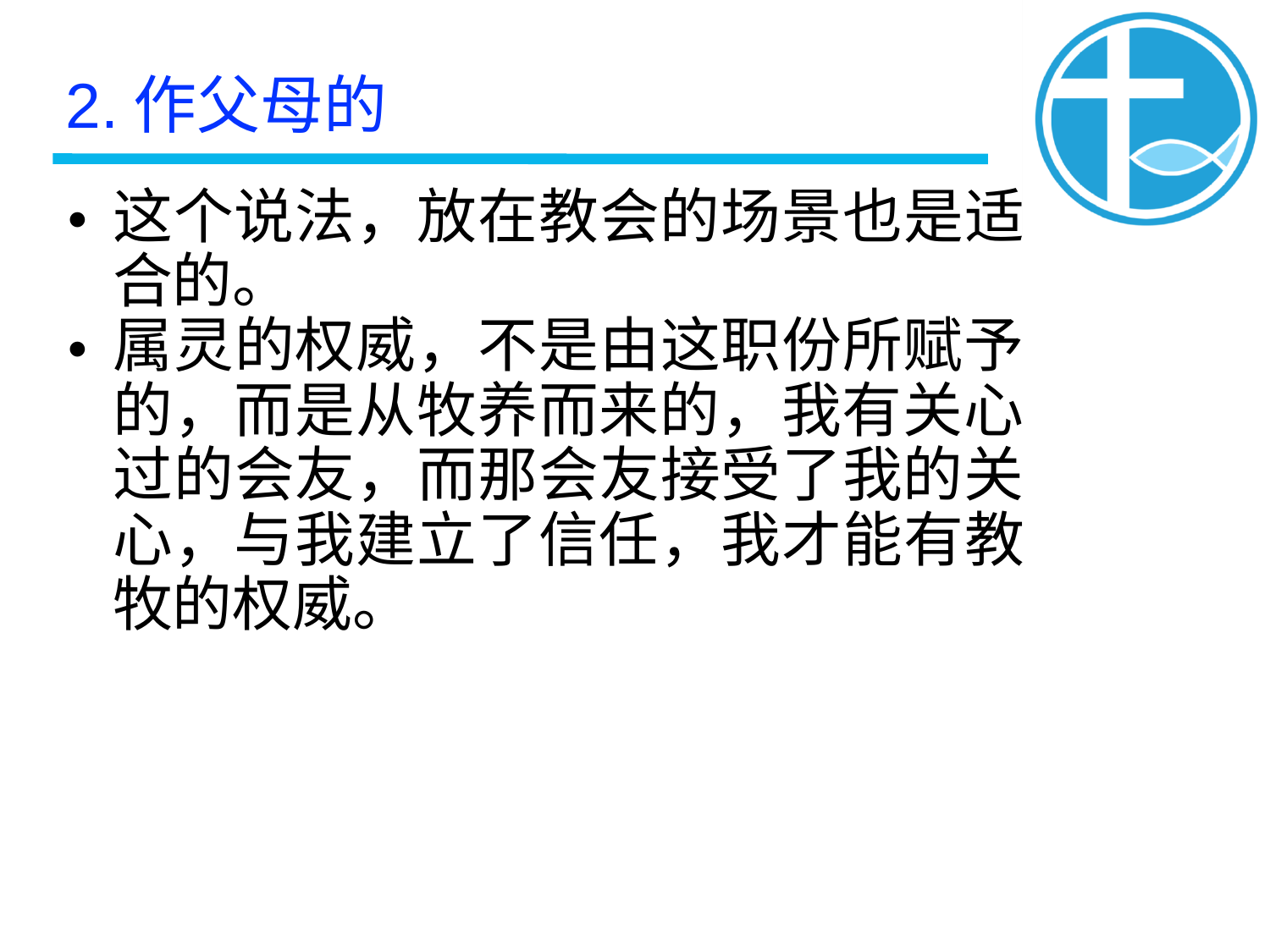

2.作父母的
这个说法，放在教会的场景也是适合的。
属灵的权威，不是由这职份所赋予的，而是从牧养而来的，我有关心过的会友，而那会友接受了我的关心，与我建立了信任，我才能有教牧的权威。